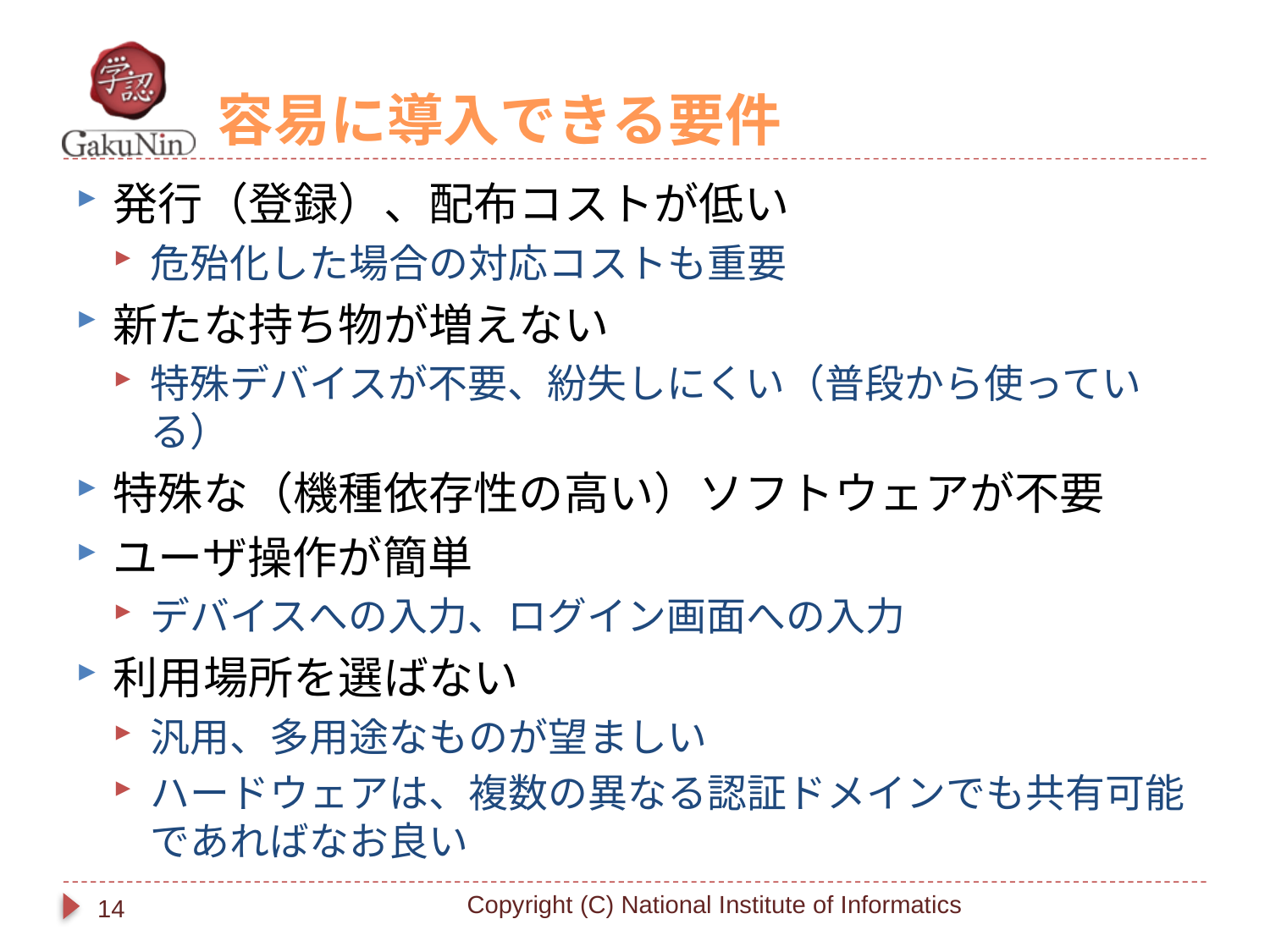

# 容易に導入できる要件
発行（登録）、配布コストが低い
危殆化した場合の対応コストも重要
新たな持ち物が増えない
特殊デバイスが不要、紛失しにくい（普段から使っている）
特殊な（機種依存性の高い）ソフトウェアが不要
ユーザ操作が簡単
デバイスへの入力、ログイン画面への入力
利用場所を選ばない
汎用、多用途なものが望ましい
ハードウェアは、複数の異なる認証ドメインでも共有可能であればなお良い
14
Copyright (C) National Institute of Informatics